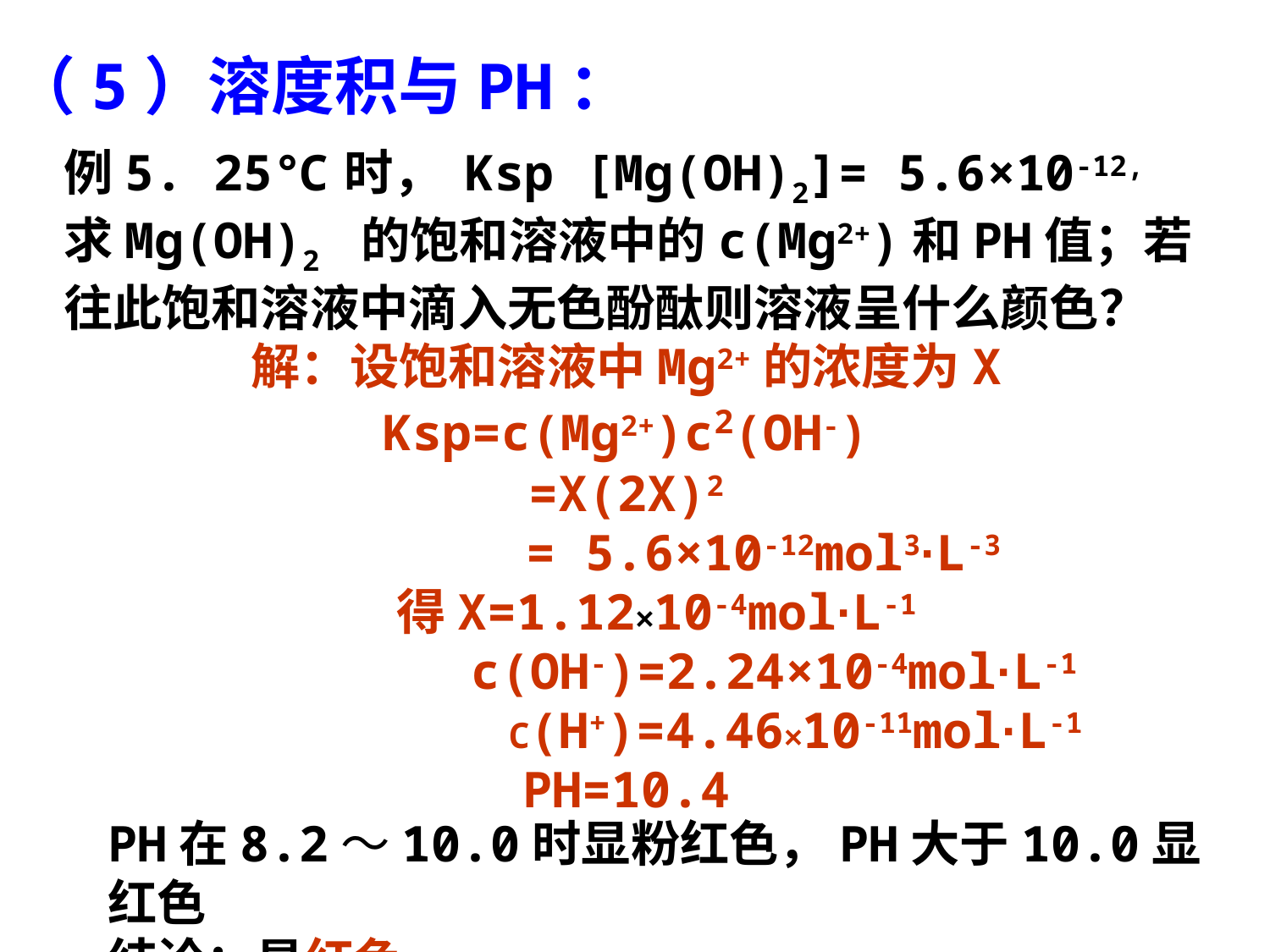

（5）溶度积与PH：
例5. 25℃时， Ksp [Mg(OH)2]= 5.6×10-12,  求Mg(OH)2 的饱和溶液中的c(Mg2+)和PH值；若往此饱和溶液中滴入无色酚酞则溶液呈什么颜色？
解：设饱和溶液中Mg2+的浓度为X
Ksp=c(Mg2+)c2(OH-)
=X(2X)2
                = 5.6×10-12mol3·L-3
       得X=1.12×10-4mol·L-1
          c(OH-)=2.24×10-4mol·L-1
                C(H+)=4.46×10-11mol·L-1
PH=10.4
PH在8.2～10.0时显粉红色，PH大于10.0显红色
结论：显红色。